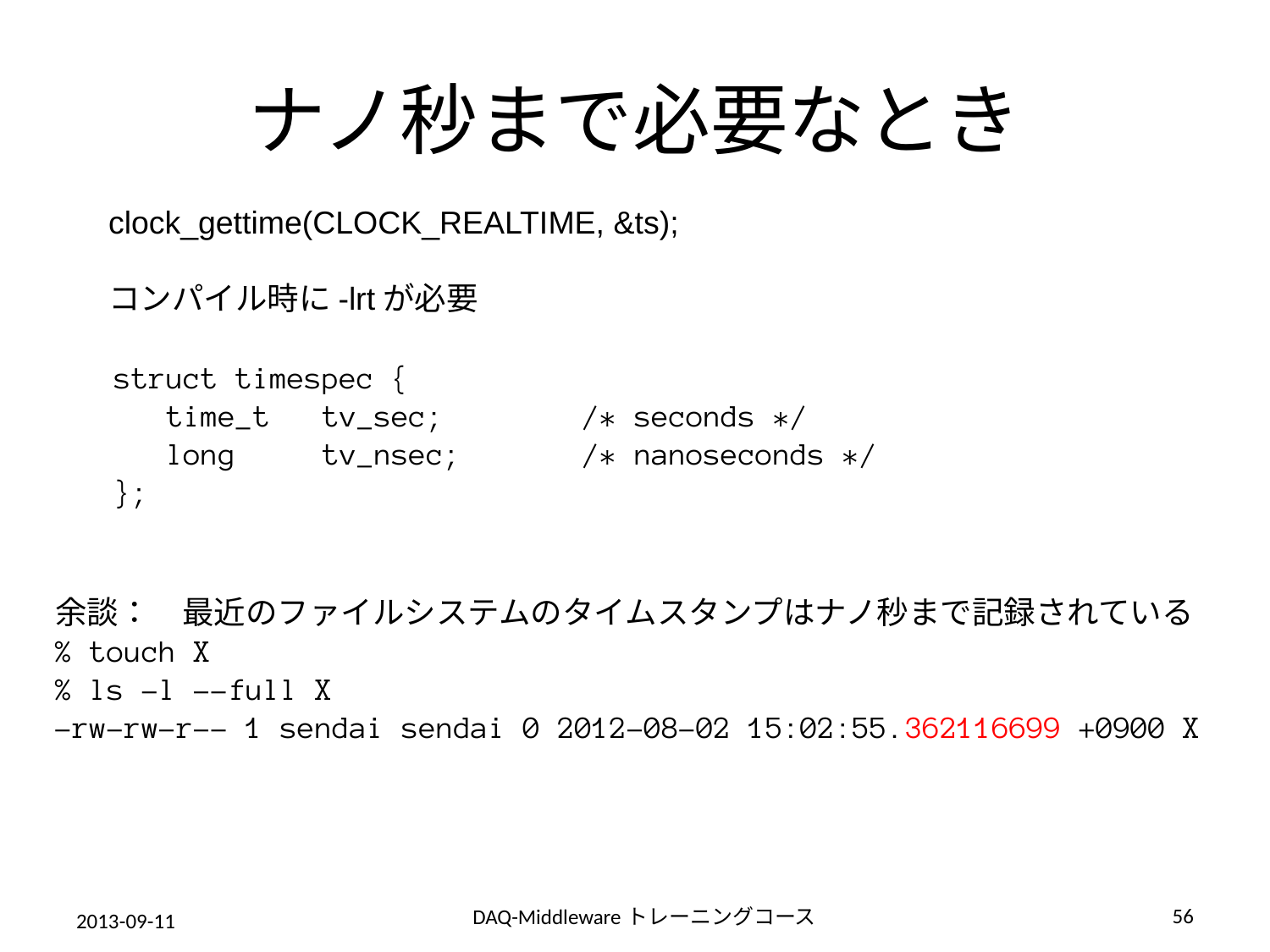

# ナノ秒まで必要なとき
clock_gettime(CLOCK_REALTIME, &ts);

コンパイル時に-lrtが必要
struct timespec {
   time_t   tv_sec;        /* seconds */
   long     tv_nsec;       /* nanoseconds */
};
余談：　最近のファイルシステムのタイムスタンプはナノ秒まで記録されている
% touch X
% ls -l --full X
-rw-rw-r-- 1 sendai sendai 0 2012-08-02 15:02:55.362116699 +0900 X

56
DAQ-Middlewareトレーニングコース
2013-09-11